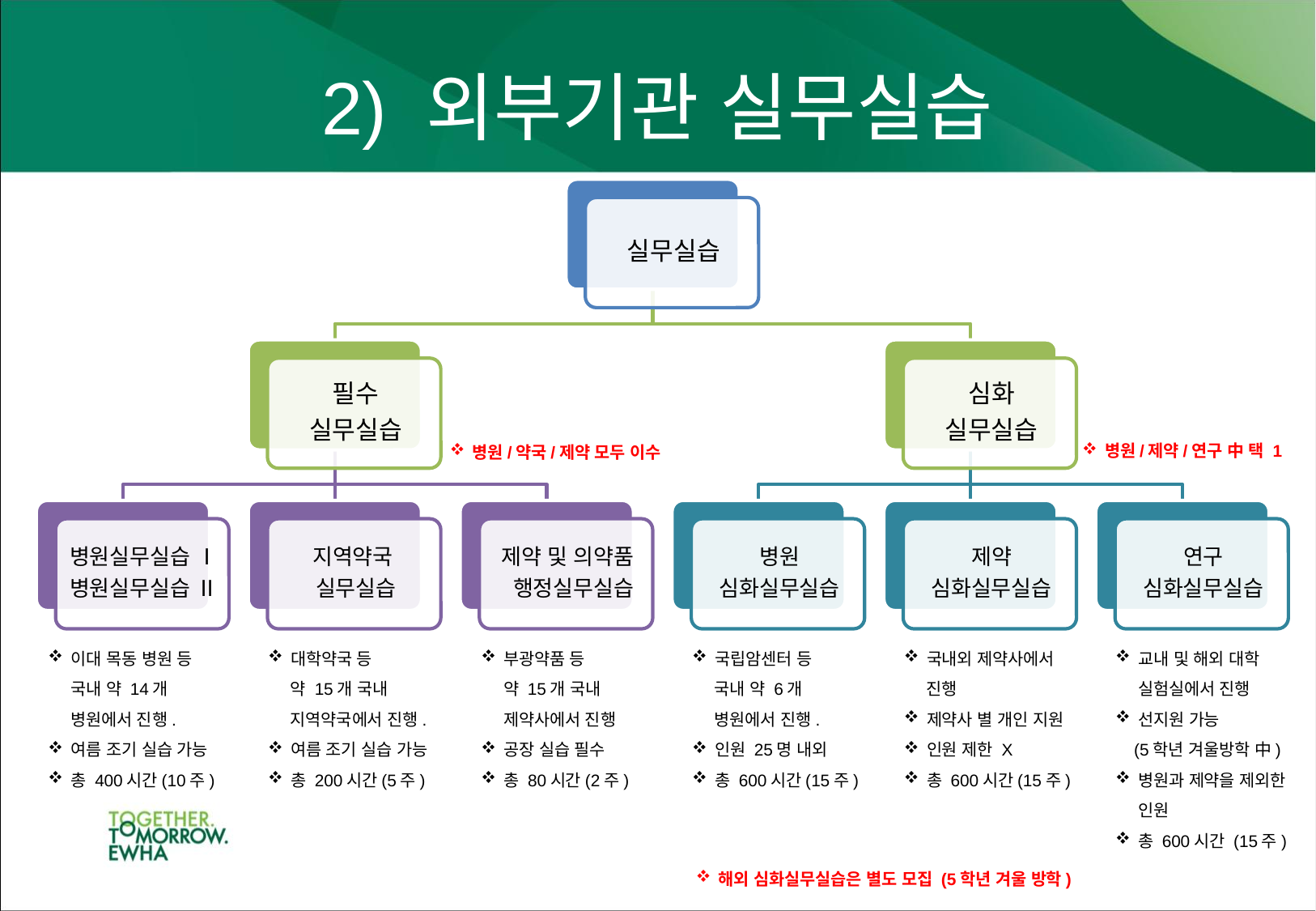

2) 외부기관 실무실습
실무실습
필수
실무실습
병원실무실습 Ⅰ
병원실무실습 Ⅱ
지역약국
실무실습
제약 및 의약품
 행정실무실습
심화
실무실습
병원
심화실무실습
제약
심화실무실습
연구
심화실무실습
병원/제약/연구 中 택 1
병원/약국/제약 모두 이수
이대 목동 병원 등
    국내 약 14개
    병원에서 진행.
여름 조기 실습 가능
총 400시간(10주)
대학약국 등
    약 15개 국내
    지역약국에서 진행.
여름 조기 실습 가능
총 200시간(5주)
부광약품 등
    약 15개 국내
    제약사에서 진행
공장 실습 필수
총 80시간(2주)
국립암센터 등
    국내 약 6개
    병원에서 진행.
인원 25명 내외
총 600시간(15주)
국내외 제약사에서
    진행
제약사 별 개인 지원
인원 제한 X
총 600시간(15주)
교내 및 해외 대학 실험실에서 진행
선지원 가능
    (5학년 겨울방학 中)
병원과 제약을 제외한 인원
총 600시간 (15주)
해외 심화실무실습은 별도 모집 (5학년 겨울 방학)